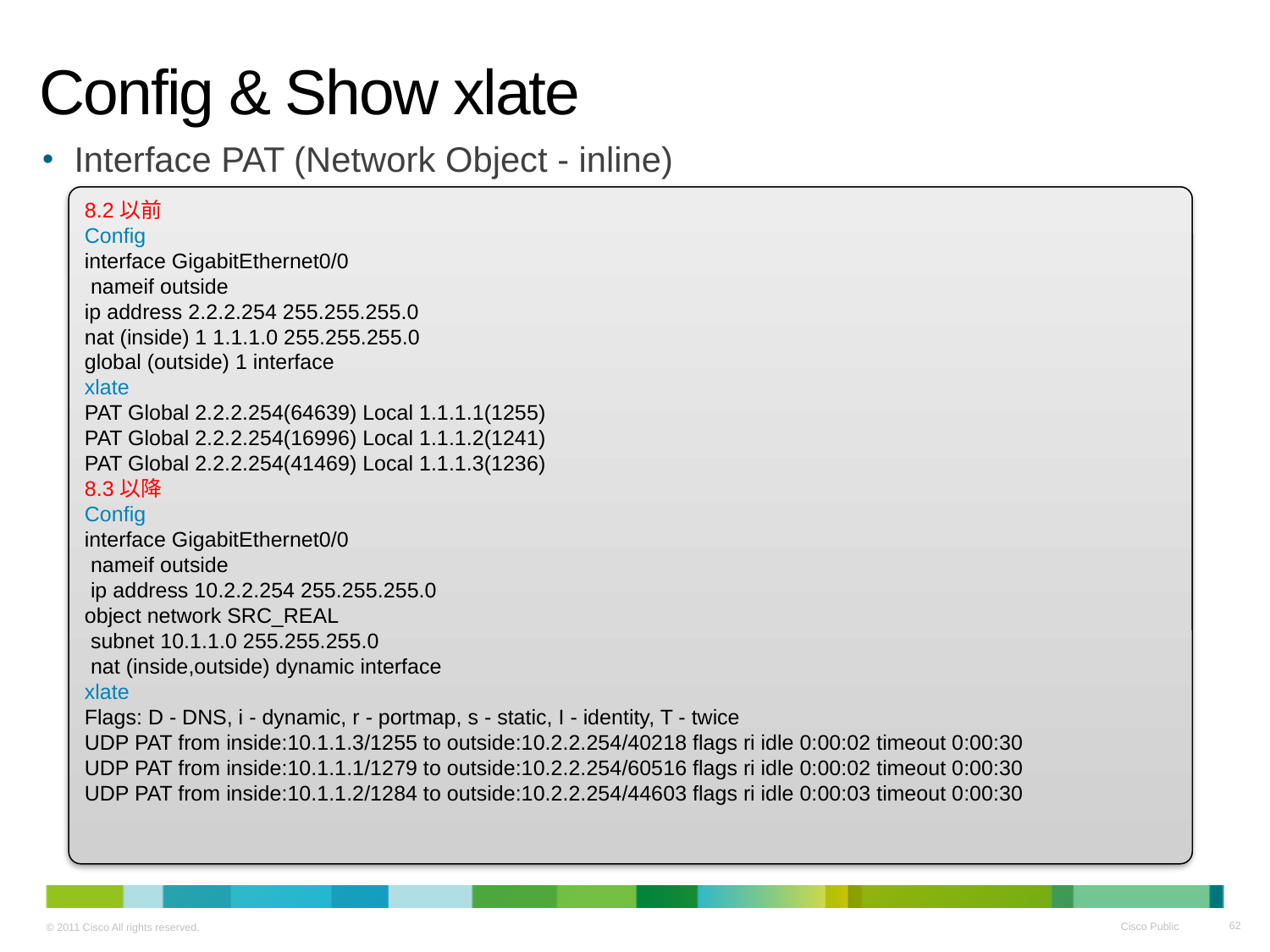

# Config & Show xlate
Interface PAT (Network Object - inline)

8.2以前
Config
interface GigabitEthernet0/0
 nameif outside
ip address 2.2.2.254 255.255.255.0
nat (inside) 1 1.1.1.0 255.255.255.0
global (outside) 1 interface
xlate
PAT Global 2.2.2.254(64639) Local 1.1.1.1(1255)
PAT Global 2.2.2.254(16996) Local 1.1.1.2(1241)
PAT Global 2.2.2.254(41469) Local 1.1.1.3(1236)
8.3以降
Config
interface GigabitEthernet0/0
 nameif outside
 ip address 10.2.2.254 255.255.255.0
object network SRC_REAL
 subnet 10.1.1.0 255.255.255.0
 nat (inside,outside) dynamic interface
xlate
Flags: D - DNS, i - dynamic, r - portmap, s - static, I - identity, T - twice
UDP PAT from inside:10.1.1.3/1255 to outside:10.2.2.254/40218 flags ri idle 0:00:02 timeout 0:00:30
UDP PAT from inside:10.1.1.1/1279 to outside:10.2.2.254/60516 flags ri idle 0:00:02 timeout 0:00:30
UDP PAT from inside:10.1.1.2/1284 to outside:10.2.2.254/44603 flags ri idle 0:00:03 timeout 0:00:30